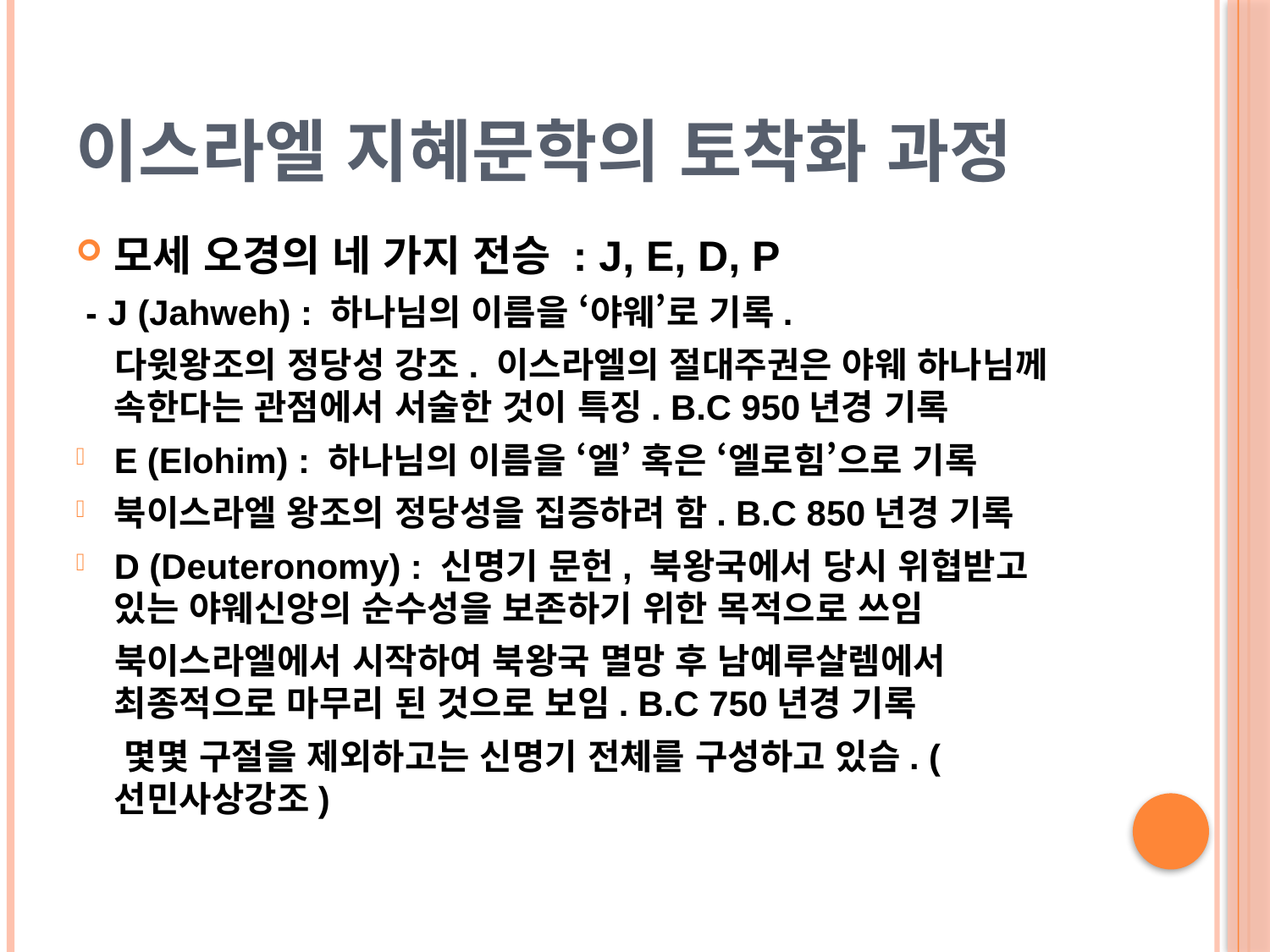

# 이스라엘 지혜문학의 토착화 과정
모세 오경의 네 가지 전승 : J, E, D, P
 - J (Jahweh) : 하나님의 이름을 ‘야웨’로 기록.
   다윗왕조의 정당성 강조. 이스라엘의 절대주권은 야웨 하나님께 속한다는 관점에서 서술한 것이 특징. B.C 950년경 기록
E (Elohim) : 하나님의 이름을 ‘엘’ 혹은 ‘엘로힘’으로 기록
북이스라엘 왕조의 정당성을 집증하려 함. B.C 850년경 기록
D (Deuteronomy) : 신명기 문헌, 북왕국에서 당시 위협받고 있는 야웨신앙의 순수성을 보존하기 위한 목적으로 쓰임
   북이스라엘에서 시작하여 북왕국 멸망 후 남예루살렘에서 최종적으로 마무리 된 것으로 보임. B.C 750년경 기록
    몇몇 구절을 제외하고는 신명기 전체를 구성하고 있슴. (선민사상강조)